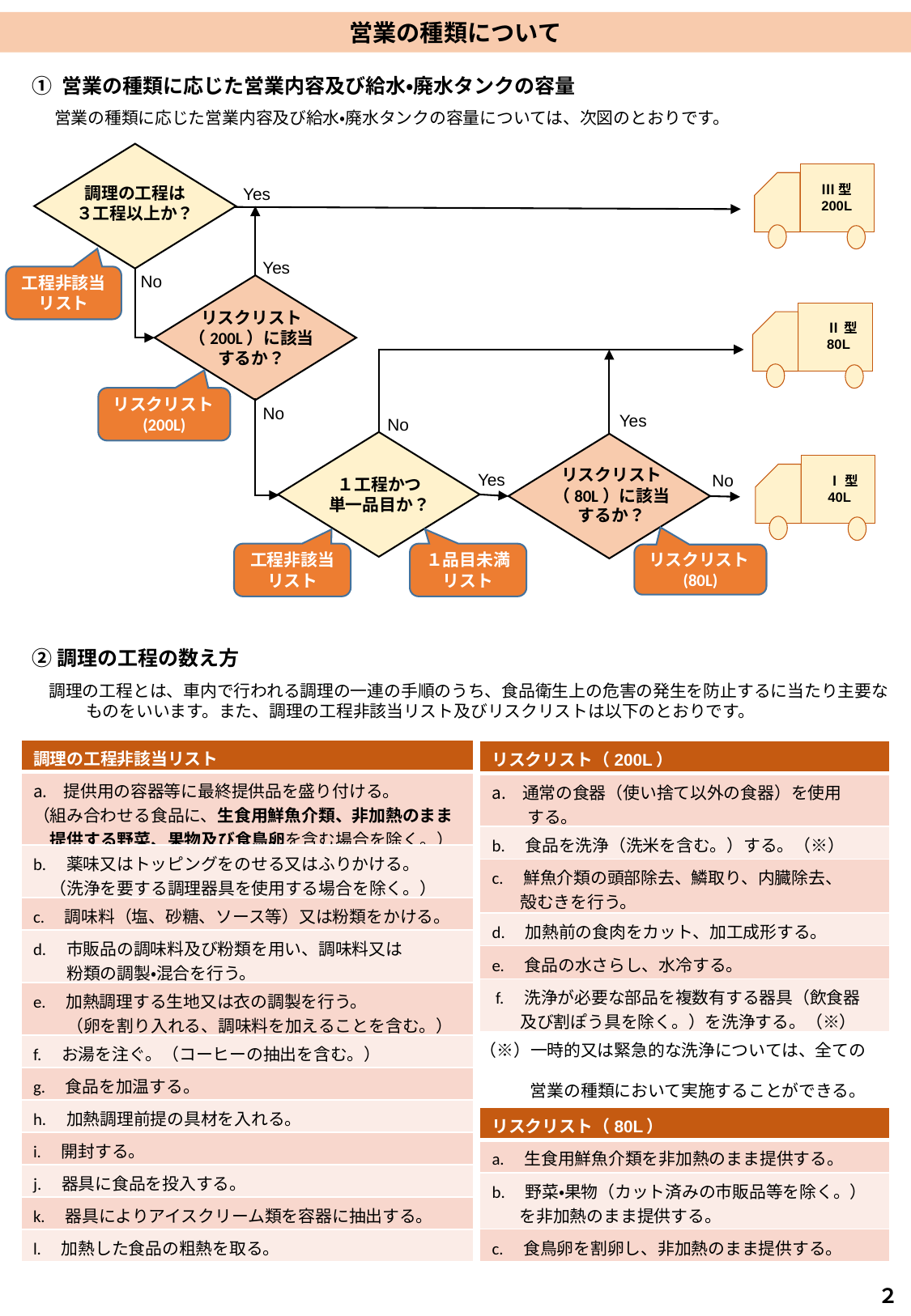

営業の種類について
① 営業の種類に応じた営業内容及び給水・廃水タンクの容量
　  営業の種類に応じた営業内容及び給水・廃水タンクの容量については、次図のとおりです。

Ⅲ型
200L
調理の工程は
３工程以上か？
Yes
Yes
No

リスクリスト
（200L）に該当
するか？

Ⅱ型80L
No
Yes
No

Ⅰ型
40L
リスクリスト
（80L）に該当
するか？
Yes
No
１工程かつ
単一品目か？
工程非該当リスト
リスクリスト(200L)
工程非該当リスト
１品目未満リスト
リスクリスト(80L)
②調理の工程の数え方
　調理の工程とは、車内で行われる調理の一連の手順のうち、食品衛生上の危害の発生を防止するに当たり主要な　　　ものをいいます。また、調理の工程非該当リスト及びリスクリストは以下のとおりです。
| 調理の工程非該当リスト |
| --- |
| 提供用の容器等に最終提供品を盛り付ける。 （組み合わせる食品に、生食用鮮魚介類、非加熱のまま 　提供する野菜、果物及び食鳥卵を含む場合を除く。） |
| b.　薬味又はトッピングをのせる又はふりかける。 　（洗浄を要する調理器具を使用する場合を除く。） |
| c.　調味料（塩、砂糖、ソース等）又は粉類をかける。 |
| d.　市販品の調味料及び粉類を用い、調味料又は 　　粉類の調製・混合を行う。 |
| e.　加熱調理する生地又は衣の調製を行う。 　　（卵を割り入れる、調味料を加えることを含む。） |
| f.　お湯を注ぐ。（コーヒーの抽出を含む。） |
| g.　食品を加温する。 |
| h.　加熱調理前提の具材を入れる。 |
| i.　開封する。 |
| j.　器具に食品を投入する。 |
| k.　器具によりアイスクリーム類を容器に抽出する。 |
| l.　加熱した食品の粗熱を取る。 |
| リスクリスト（200L） |
| --- |
| 通常の食器（使い捨て以外の食器）を使用 する。 |
| b.　食品を洗浄（洗米を含む。）する。（※） |
| c.　鮮魚介類の頭部除去、鱗取り、内臓除去、 　 殻むきを行う。 |
| d.　加熱前の食肉をカット、加工成形する。 |
| e.　食品の水さらし、水冷する。 |
| f.　洗浄が必要な部品を複数有する器具（飲食器 　 及び割ぽう具を除く。）を洗浄する。（※） |
（※）一時的又は緊急的な洗浄については、全ての
　　　営業の種類において実施することができる。
| リスクリスト（80L） |
| --- |
| a.　生食用鮮魚介類を非加熱のまま提供する。 |
| b.　野菜・果物（カット済みの市販品等を除く。） を非加熱のまま提供する。 |
| c.　食鳥卵を割卵し、非加熱のまま提供する。 |
２